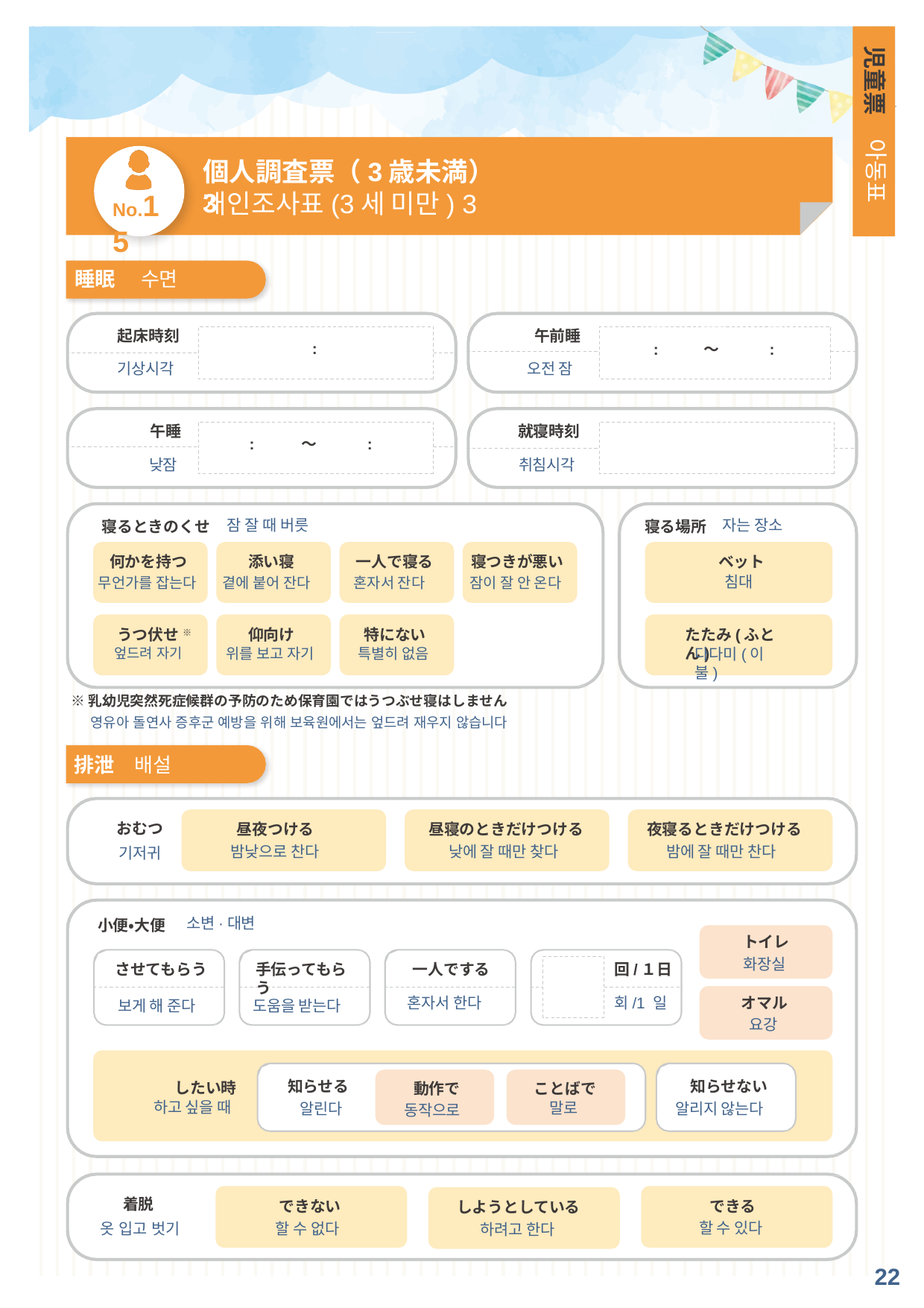

児童票

아동표
個人調査票（3歳未満）3
No.15
개인조사표(3세 미만) 3
睡眠	수면

起床時刻
午前睡

:
～
:
:
기상시각
오전 잠

午睡
就寝時刻

:
:
～
:
낮잠
취침시각

잠 잘 때 버릇
자는 장소
寝るときのくせ
寝る場所

何かを持つ
添い寝
一人で寝る
寝つきが悪い
ベット
침대
무언가를 잡는다
곁에 붙어 잔다
혼자서 잔다
잠이 잘 안 온다

うつ伏せ ※
仰向け
特にない
たたみ(ふとん)
엎드려 자기
위를 보고 자기
특별히 없음
다다미(이불)
※乳幼児突然死症候群の予防のため保育園ではうつぶせ寝はしません
영유아 돌연사 증후군 예방을 위해 보육원에서는 엎드려 재우지 않습니다
排泄　배설

おむつ
夜寝るときだけつける
昼夜つける
昼寝のときだけつける
기저귀
밤낮으로 찬다
낮에 잘 때만 찾다
밤에 잘 때만 찬다

소변·대변
小便・大便

トイレ

화장실

させてもらう
手伝ってもらう
一人でする
回/１日

혼자서 한다
회/1 일
オマル
보게 해 준다
도움을 받는다
요강

知らせる
知らせない
したい時
動作で
ことばで
하고 싶을 때
말로
알린다
알리지 않는다
동작으로

できない
着脱
できる
しようとしている
할 수 없다
할 수 있다
옷 입고 벗기
하려고 한다
22